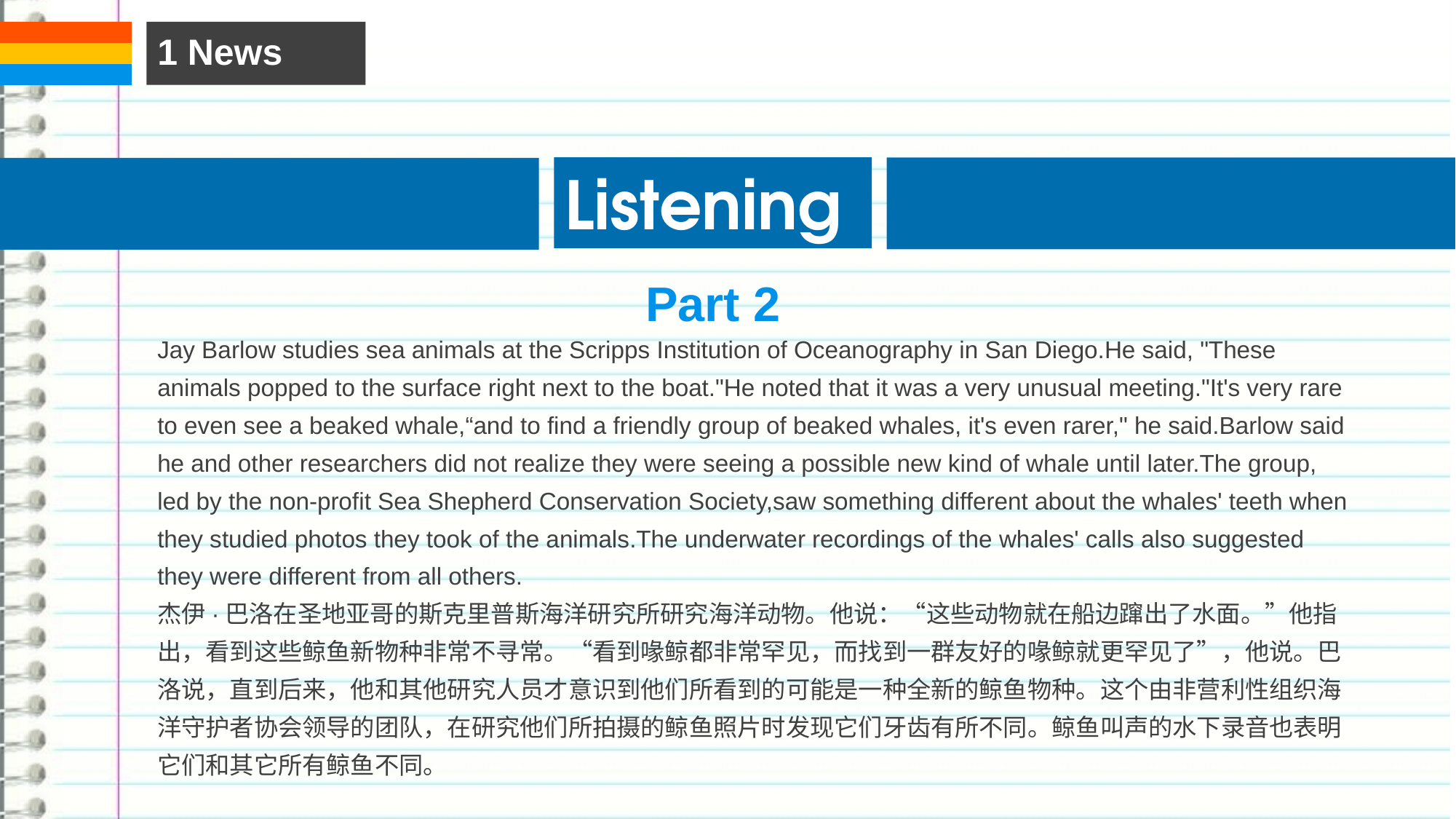

1 News
Listening
Part 2
Jay Barlow studies sea animals at the Scripps Institution of Oceanography in San Diego.He said, "These animals popped to the surface right next to the boat."He noted that it was a very unusual meeting."It's very rare to even see a beaked whale,“and to find a friendly group of beaked whales, it's even rarer," he said.Barlow said he and other researchers did not realize they were seeing a possible new kind of whale until later.The group, led by the non-profit Sea Shepherd Conservation Society,saw something different about the whales' teeth when they studied photos they took of the animals.The underwater recordings of the whales' calls also suggested they were different from all others.
杰伊·巴洛在圣地亚哥的斯克里普斯海洋研究所研究海洋动物。他说：“这些动物就在船边蹿出了水面。”他指出，看到这些鲸鱼新物种非常不寻常。“看到喙鲸都非常罕见，而找到一群友好的喙鲸就更罕见了”，他说。巴洛说，直到后来，他和其他研究人员才意识到他们所看到的可能是一种全新的鲸鱼物种。这个由非营利性组织海洋守护者协会领导的团队，在研究他们所拍摄的鲸鱼照片时发现它们牙齿有所不同。鲸鱼叫声的水下录音也表明它们和其它所有鲸鱼不同。